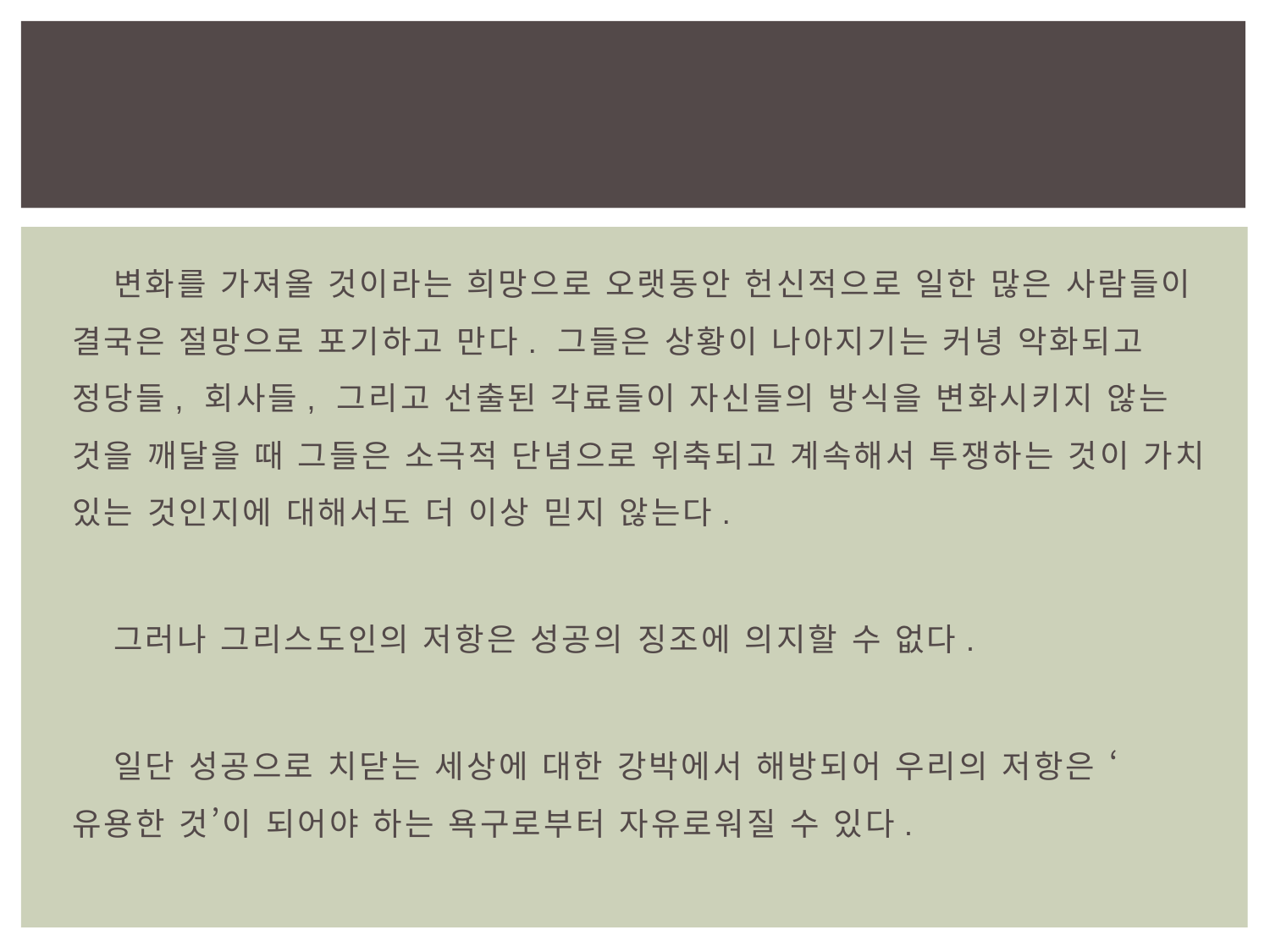

#
   변화를 가져올 것이라는 희망으로 오랫동안 헌신적으로 일한 많은 사람들이 결국은 절망으로 포기하고 만다. 그들은 상황이 나아지기는 커녕 악화되고 정당들, 회사들, 그리고 선출된 각료들이 자신들의 방식을 변화시키지 않는 것을 깨달을 때 그들은 소극적 단념으로 위축되고 계속해서 투쟁하는 것이 가치 있는 것인지에 대해서도 더 이상 믿지 않는다.

   그러나 그리스도인의 저항은 성공의 징조에 의지할 수 없다.

   일단 성공으로 치닫는 세상에 대한 강박에서 해방되어 우리의 저항은 ‘유용한 것’이 되어야 하는 욕구로부터 자유로워질 수 있다.